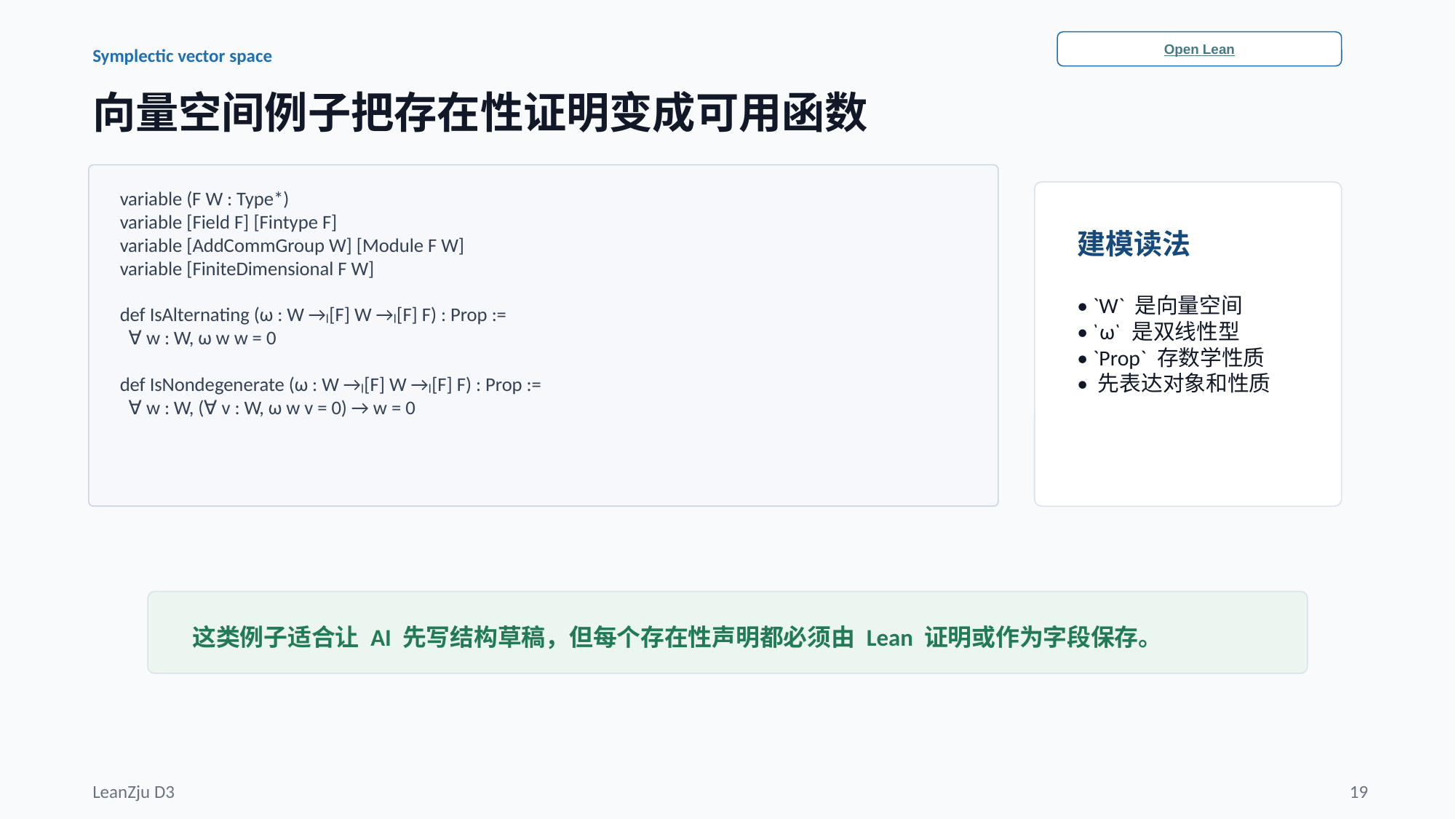

Open Lean
Symplectic vector space
向量空间例子把存在性证明变成可用函数

variable (F W : Type*)
variable [Field F] [Fintype F]
variable [AddCommGroup W] [Module F W]
variable [FiniteDimensional F W]

def IsAlternating (ω : W →ₗ[F] W →ₗ[F] F) : Prop :=
  ∀ w : W, ω w w = 0

def IsNondegenerate (ω : W →ₗ[F] W →ₗ[F] F) : Prop :=
  ∀ w : W, (∀ v : W, ω w v = 0) → w = 0

建模读法
• `W` 是向量空间
• `ω` 是双线性型
• `Prop` 存数学性质
• 先表达对象和性质

这类例子适合让 AI 先写结构草稿，但每个存在性声明都必须由 Lean 证明或作为字段保存。
LeanZju D3
19